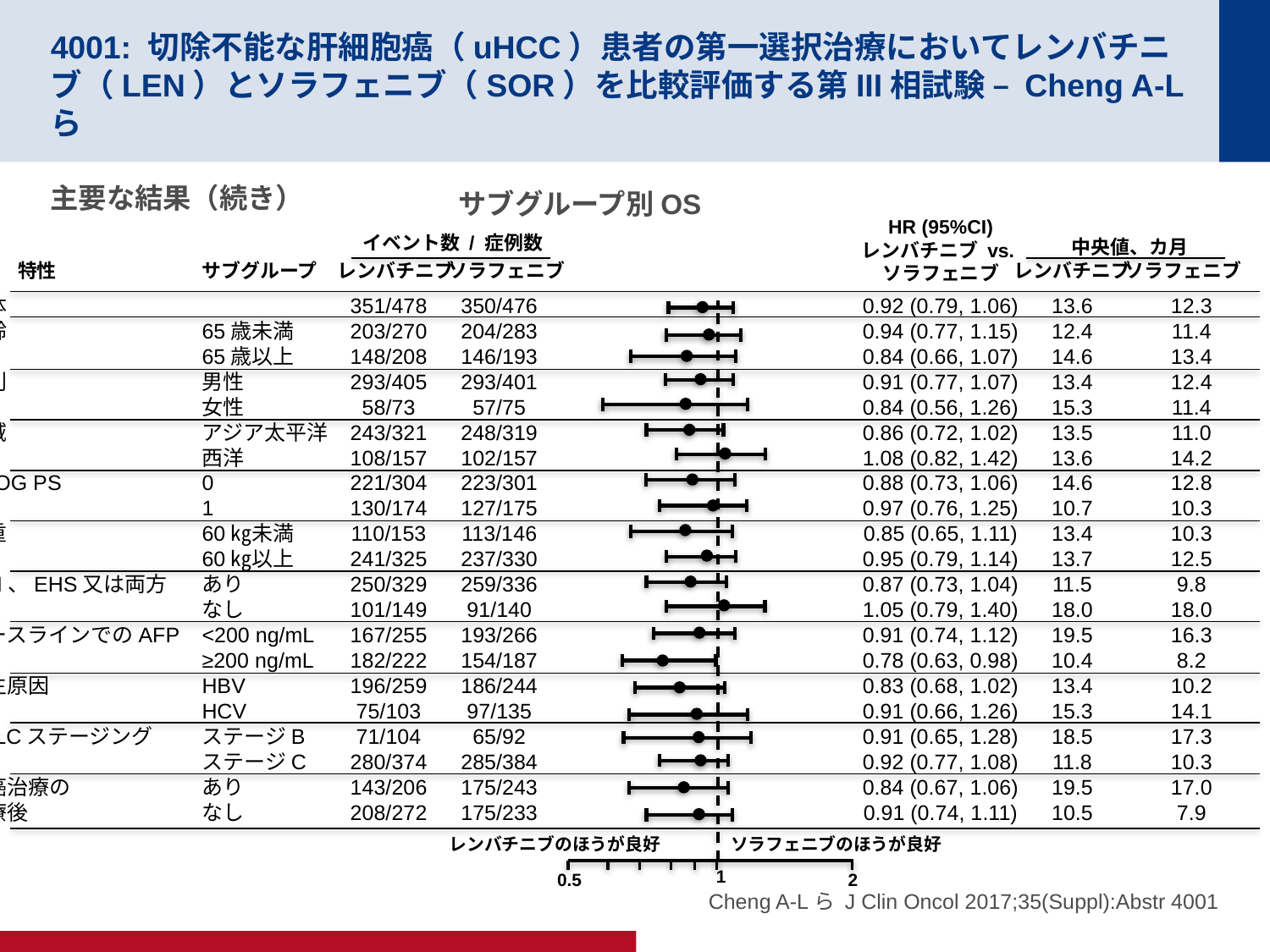

# 4001: 切除不能な肝細胞癌（uHCC）患者の第一選択治療においてレンバチニブ（LEN）とソラフェニブ（SOR）を比較評価する第III相試験 – Cheng A-Lら
主要な結果（続き）
サブグループ別OS
HR (95%CI)
レンバチニブ vs.
ソラフェニブ
イベント数 / 症例数
中央値、カ月
特性
サブグループ
レンバチニブ
ソラフェニブ
レンバチニブ
ソラフェニブ
全体
年齢

性別

地域

ECOG PS

体重

MVI、EHS又は両方

ベースラインでのAFP

発生原因

BCLCステージング

抗癌治療の
治療後

65歳未満
65歳以上
男性
女性
アジア太平洋
西洋
0
1
60㎏未満
60㎏以上
あり
なし
<200 ng/mL
≥200 ng/mL
HBV
HCV
ステージB
ステージC
あり
なし
351/478
203/270
148/208
293/405
58/73
243/321
108/157
221/304
130/174
110/153
241/325
250/329
101/149
167/255
182/222
196/259
75/103
71/104
280/374
143/206
208/272
350/476
204/283
146/193
293/401
57/75
248/319
102/157
223/301
127/175
113/146
237/330
259/336
91/140
193/266
154/187
186/244
97/135
65/92
285/384
175/243
175/233
0.92 (0.79, 1.06)
0.94 (0.77, 1.15)
0.84 (0.66, 1.07)
0.91 (0.77, 1.07)
0.84 (0.56, 1.26)
0.86 (0.72, 1.02)
1.08 (0.82, 1.42)
0.88 (0.73, 1.06)
0.97 (0.76, 1.25)
0.85 (0.65, 1.11)
0.95 (0.79, 1.14)
0.87 (0.73, 1.04)
1.05 (0.79, 1.40)
0.91 (0.74, 1.12)
0.78 (0.63, 0.98)
0.83 (0.68, 1.02)
0.91 (0.66, 1.26)
0.91 (0.65, 1.28)
0.92 (0.77, 1.08)
0.84 (0.67, 1.06)
0.91 (0.74, 1.11)
13.6
12.4
14.6
13.4
15.3
13.5
13.6
14.6
10.7
13.4
13.7
11.5
18.0
19.5
10.4
13.4
15.3
18.5
11.8
19.5
10.5
12.3
11.4
13.4
12.4
11.4
11.0
14.2
12.8
10.3
10.3
12.5
9.8
18.0
16.3
8.2
10.2
14.1
17.3
10.3
17.0
7.9

レンバチニブのほうが良好
ソラフェニブのほうが良好
Cheng A-Lら J Clin Oncol 2017;35(Suppl):Abstr 4001
1
0.5
2